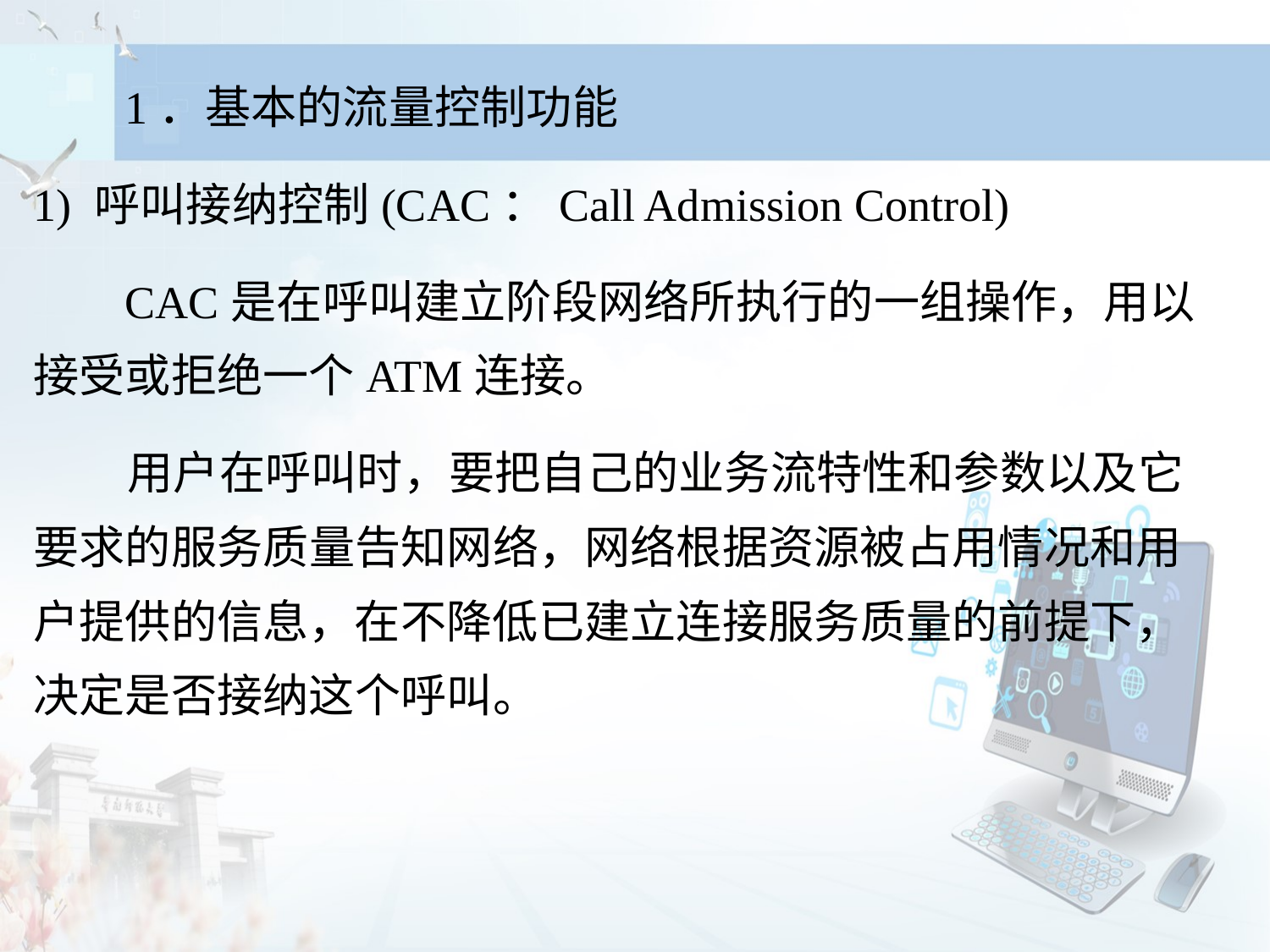

1．基本的流量控制功能
1) 呼叫接纳控制(CAC：Call Admission Control)
        CAC是在呼叫建立阶段网络所执行的一组操作，用以接受或拒绝一个ATM连接。
        用户在呼叫时，要把自己的业务流特性和参数以及它要求的服务质量告知网络，网络根据资源被占用情况和用户提供的信息，在不降低已建立连接服务质量的前提下，决定是否接纳这个呼叫。